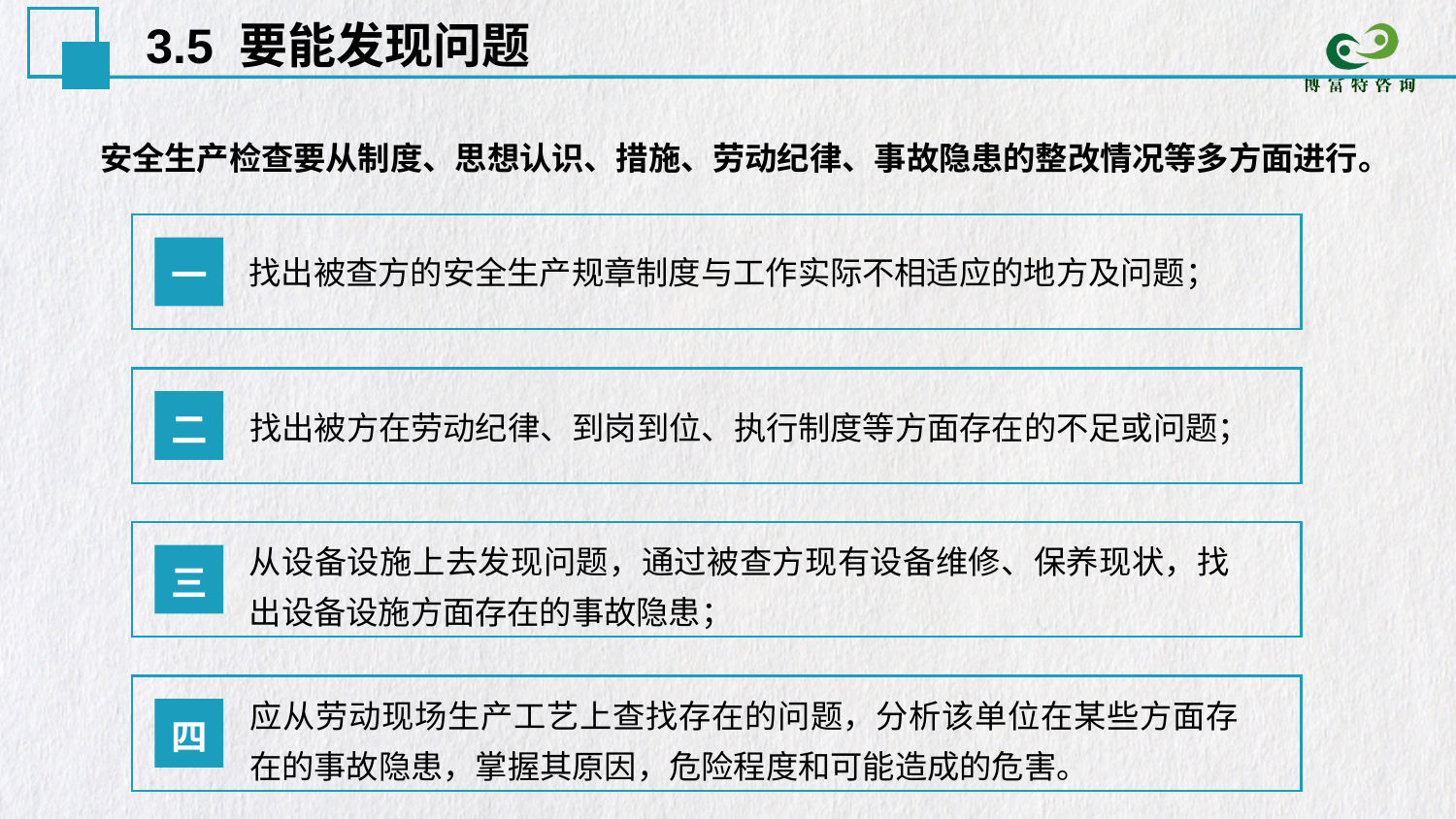

3.5 要能发现问题

安全生产检查要从制度、思想认识、措施、劳动纪律、事故隐患的整改情况等多方面进行。

一
找出被查方的安全生产规章制度与工作实际不相适应的地方及问题；

二
找出被方在劳动纪律、到岗到位、执行制度等方面存在的不足或问题；

从设备设施上去发现问题，通过被查方现有设备维修、保养现状，找出设备设施方面存在的事故隐患；

三

应从劳动现场生产工艺上查找存在的问题，分析该单位在某些方面存在的事故隐患，掌握其原因，危险程度和可能造成的危害。

四